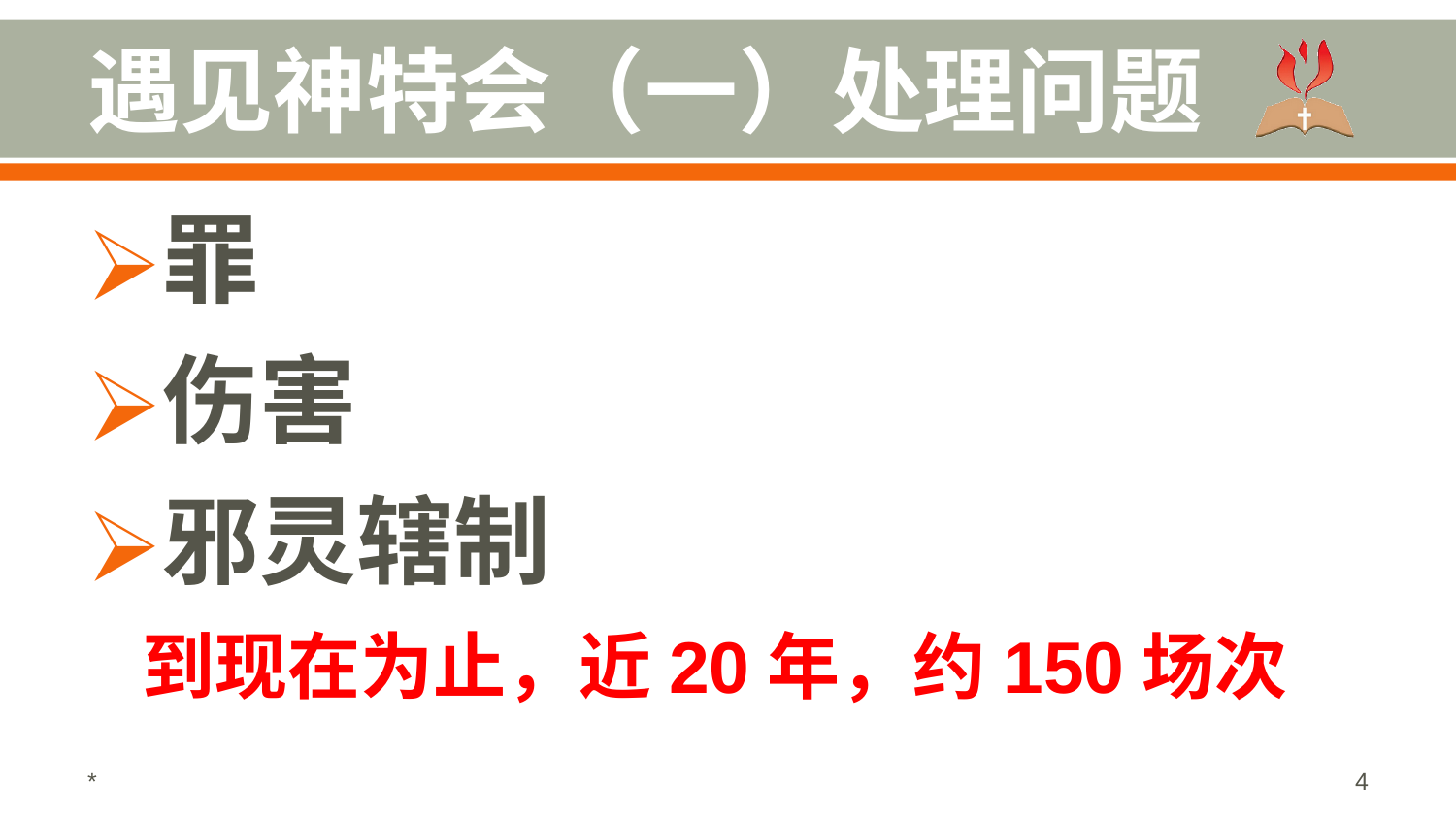

遇见神特会（一）处理问题
罪
伤害
邪灵辖制
到现在为止，近20年，约150场次
*
4